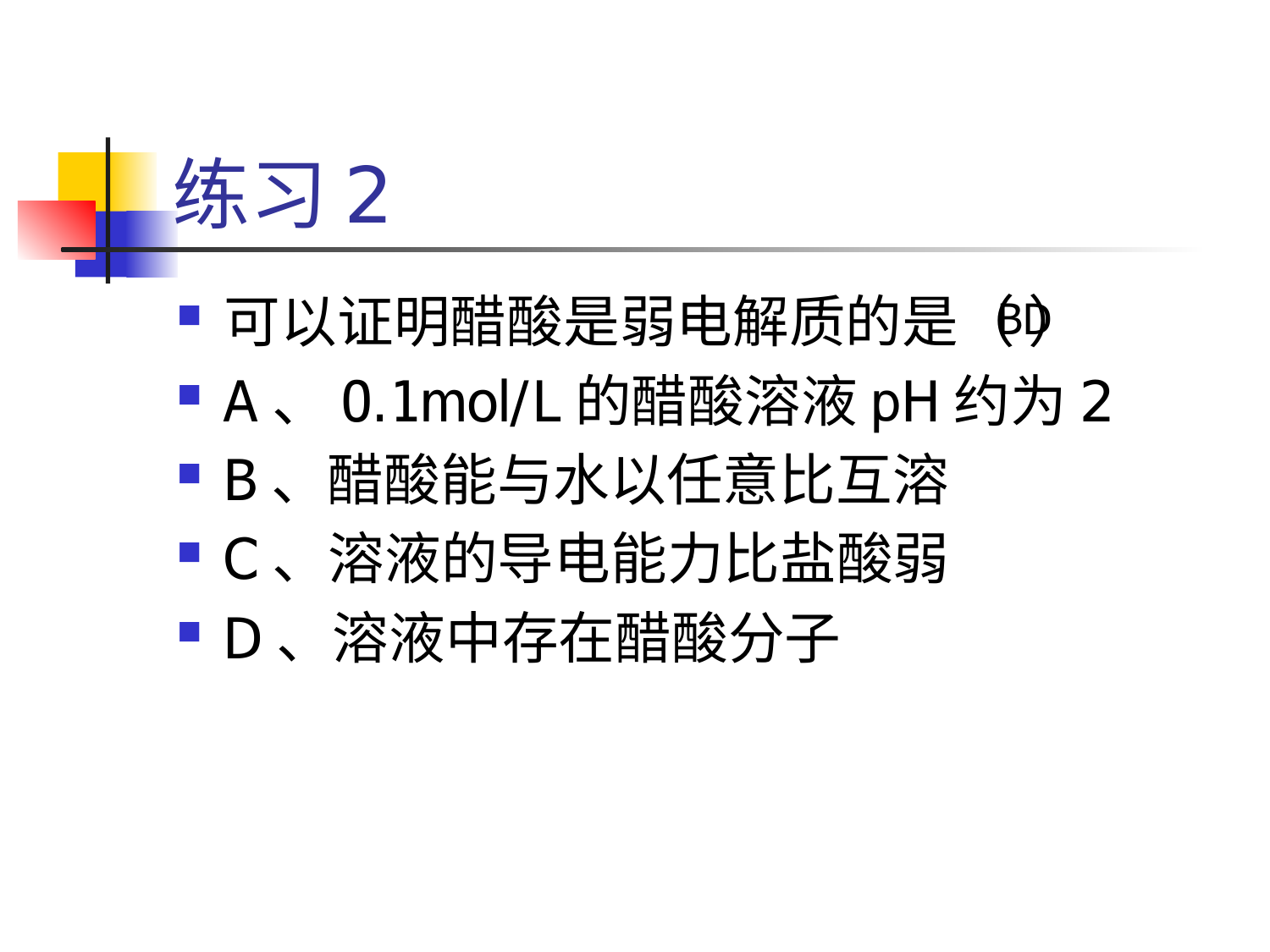

# 练习2
可以证明醋酸是弱电解质的是（ ）
A、0.1mol/L的醋酸溶液pH约为2
B、醋酸能与水以任意比互溶
C、溶液的导电能力比盐酸弱
D、溶液中存在醋酸分子
BD